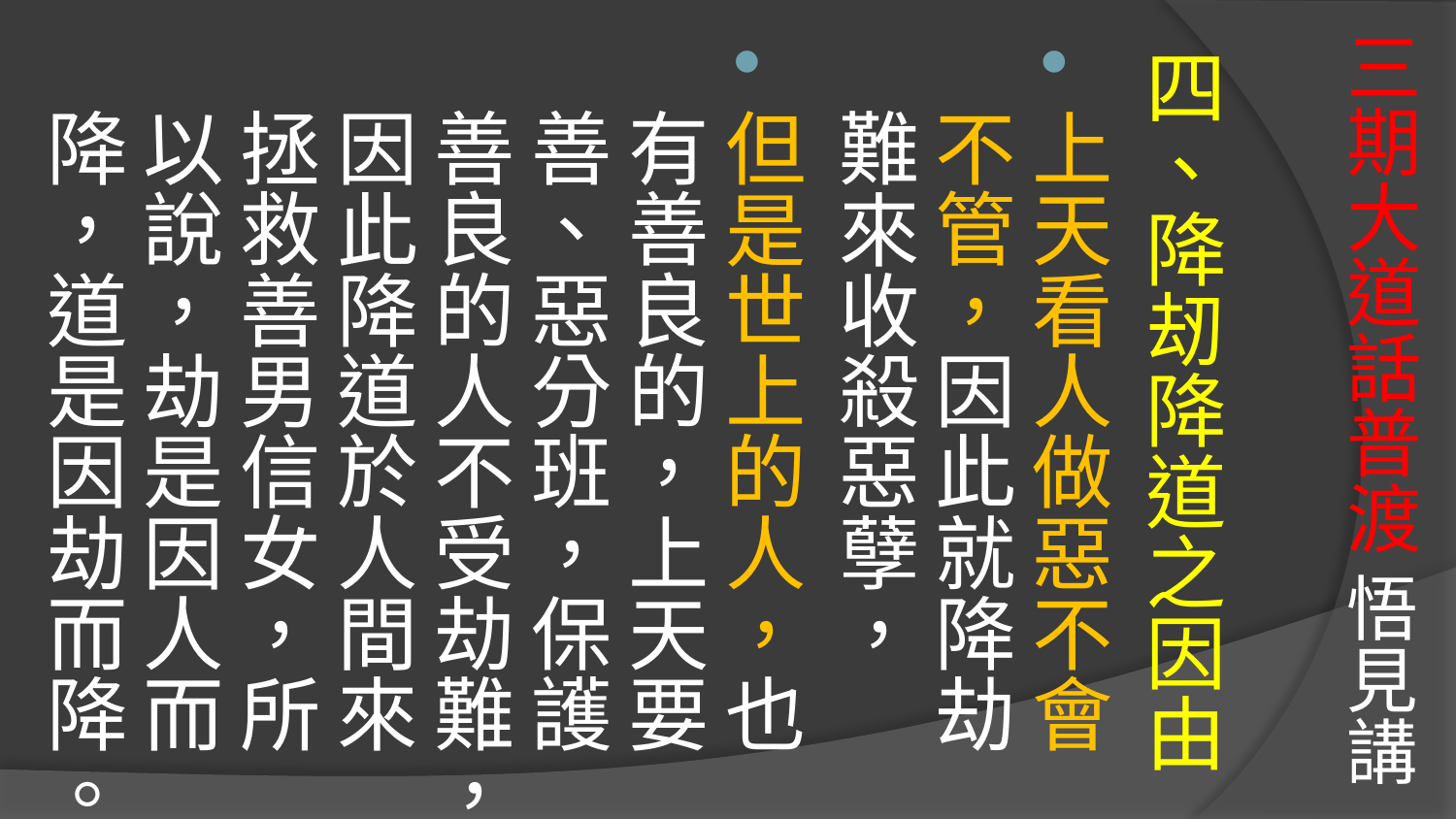

# 三期大道話普渡 悟見講
四、降刼降道之因由
上天看人做惡不會不管，因此就降劫難來收殺惡孽，
但是世上的人，也有善良的，上天要善、惡分班，保護善良的人不受劫難，因此降道於人間來拯救善男信女，所以說，劫是因人而降，道是因劫而降。